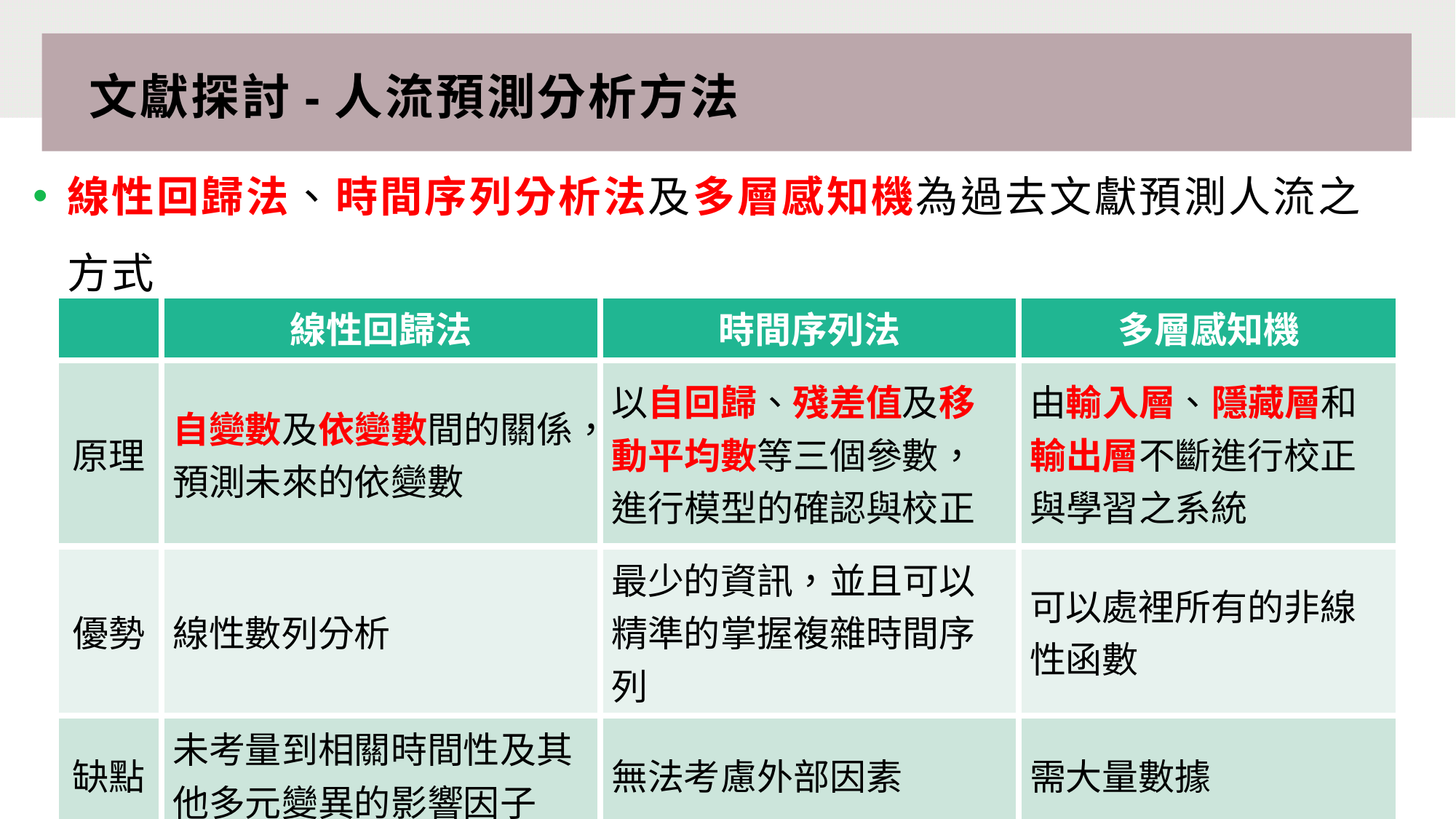

# 文獻探討-人流預測分析方法
線性回歸法、時間序列分析法及多層感知機為過去文獻預測人流之方式
|  | 線性回歸法 | 時間序列法 | 多層感知機 |
| --- | --- | --- | --- |
| 原理 | 自變數及依變數間的關係，預測未來的依變數 | 以自回歸、殘差值及移動平均數等三個參數，進行模型的確認與校正 | 由輸入層、隱藏層和輸出層不斷進行校正與學習之系統 |
| 優勢 | 線性數列分析 | 最少的資訊，並且可以精準的掌握複雜時間序列 | 可以處裡所有的非線性函數 |
| 缺點 | 未考量到相關時間性及其他多元變異的影響因子 | 無法考慮外部因素 | 需大量數據 |
9